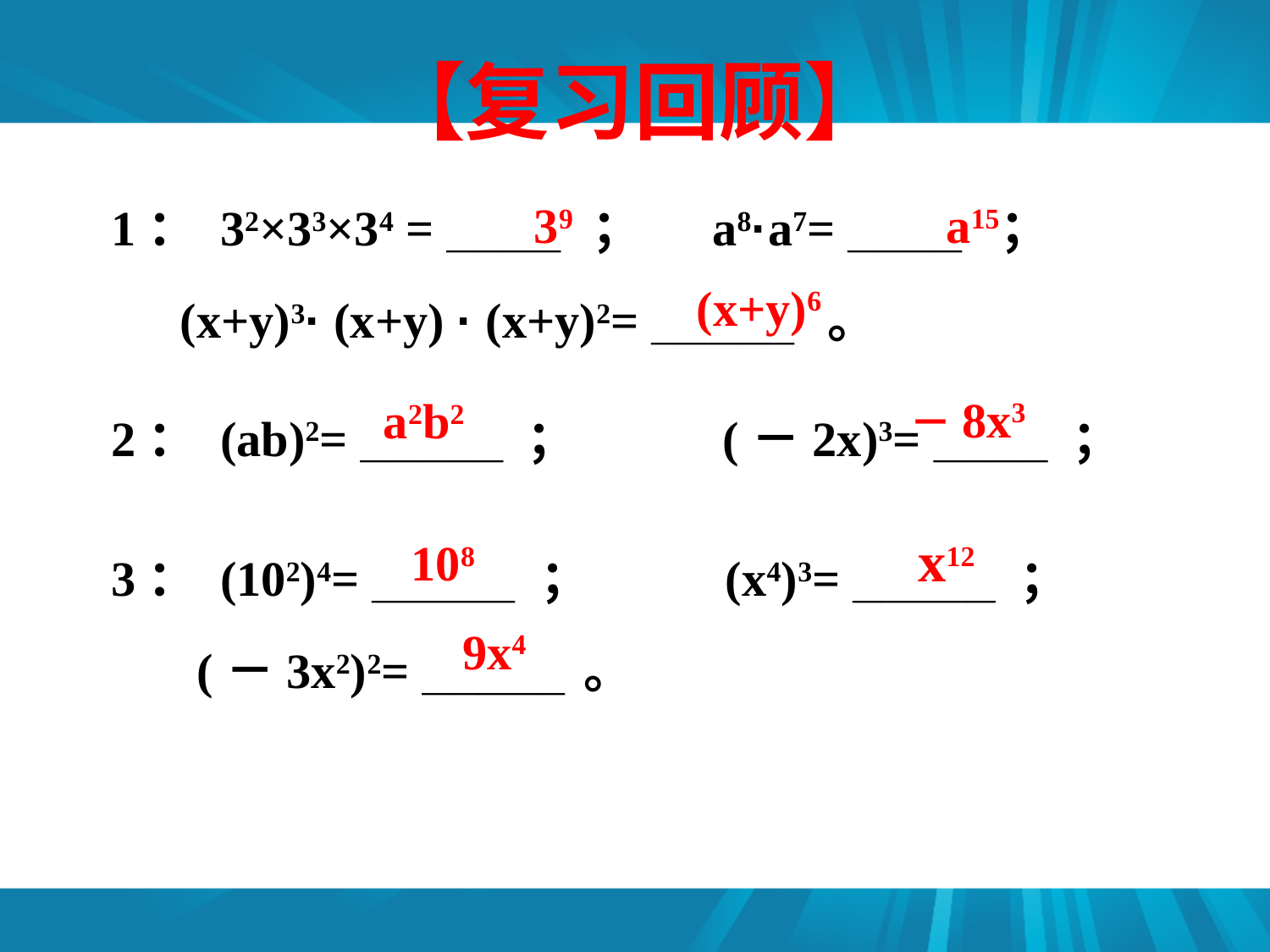

【复习回顾】
39
a15
  1： 32×33×34 = ————  ；         a8·a7= ————   ；
             (x+y)3· (x+y) · (x+y)2= —————   。

  2： (ab)2= ————— ；            (－2x)3= ———— ；

  3： (102)4= —————  ；           (x4)3= ————— ；
         (－3x2)2= ————— 。
(x+y)6
－8x3
a2b2
x12
108
 9x4